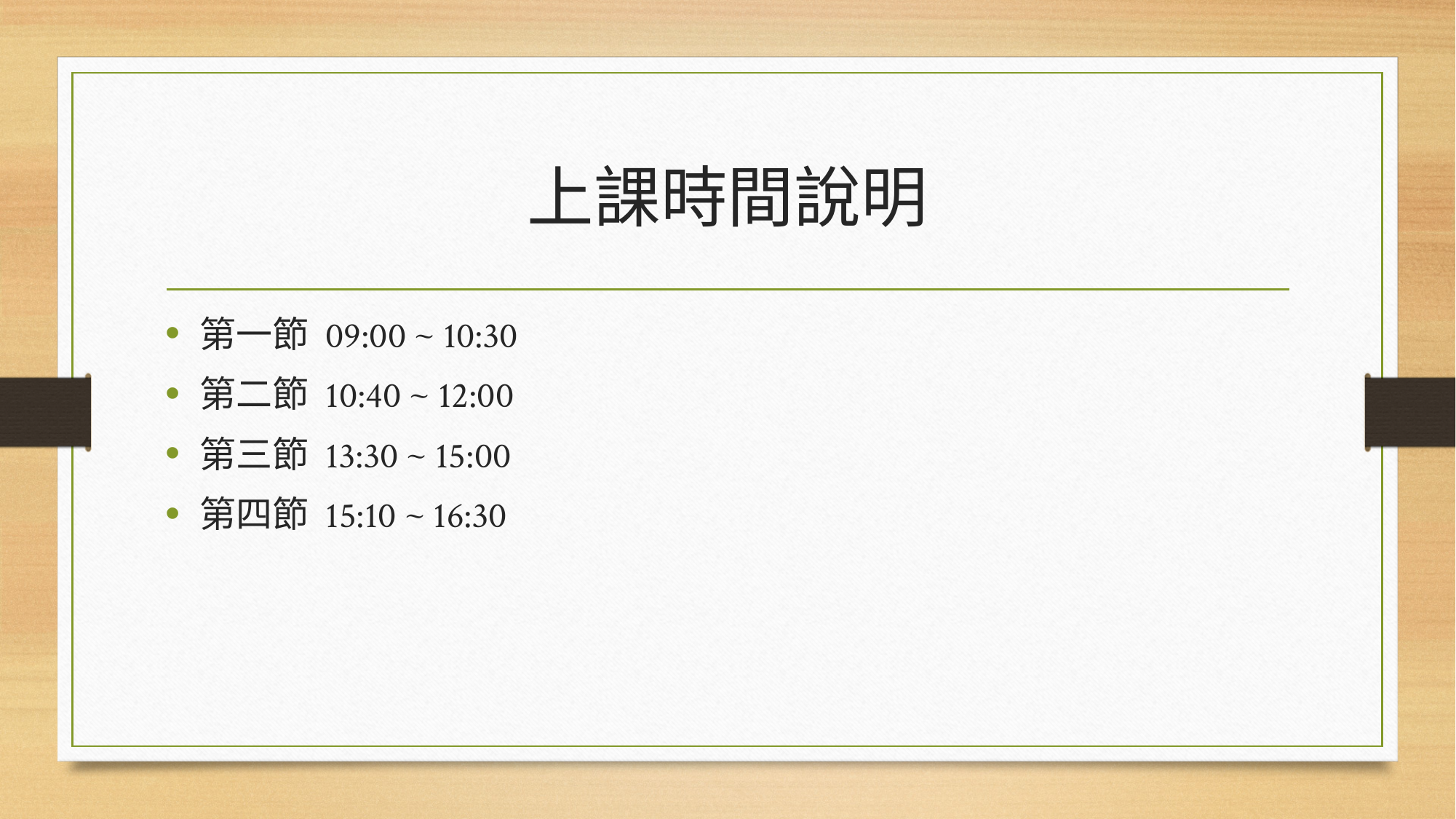

# 上課時間說明
第一節 09:00 ~ 10:30
第二節 10:40 ~ 12:00
第三節 13:30 ~ 15:00
第四節 15:10 ~ 16:30